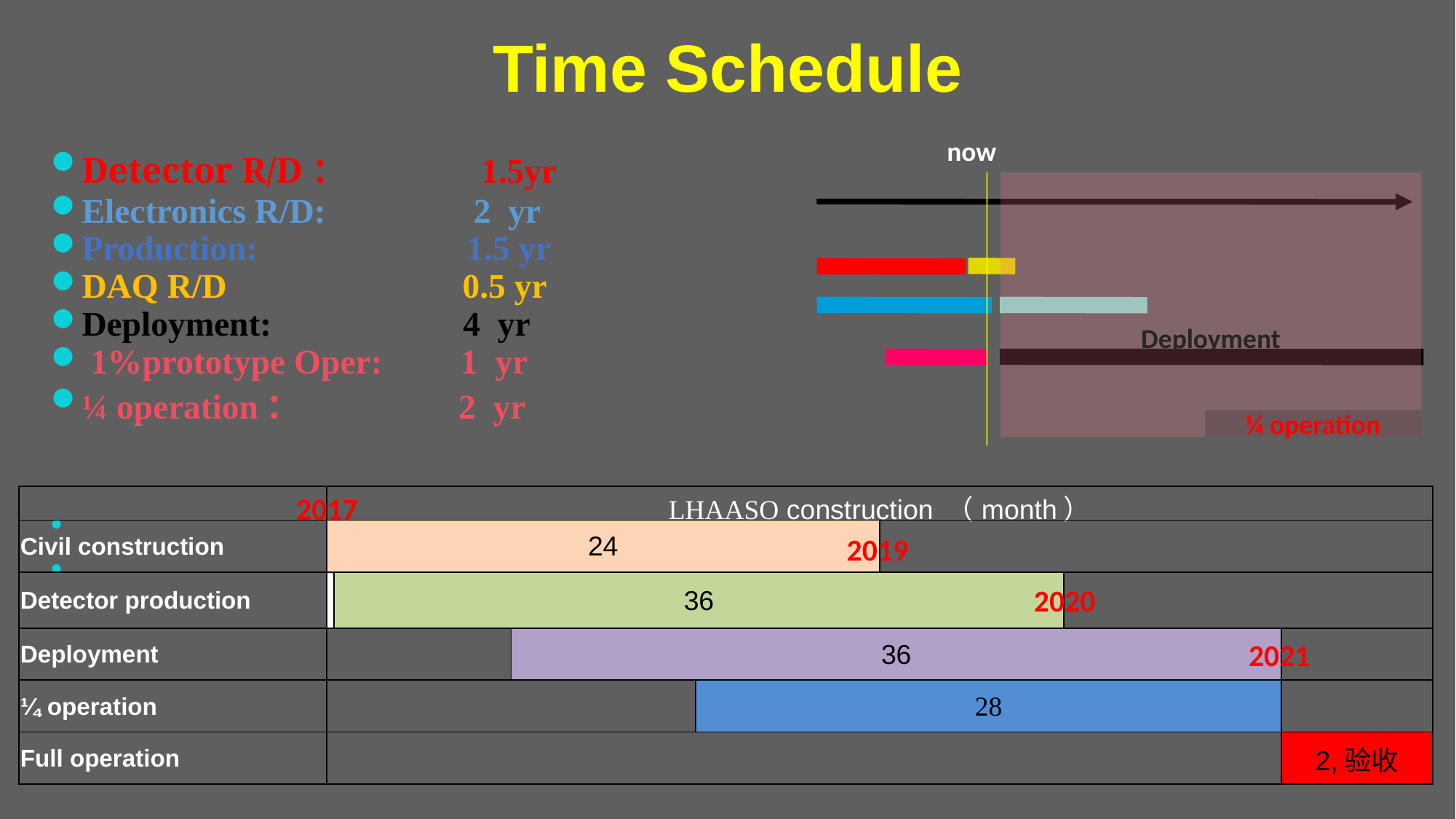

Time Schedule

now

# Detector R/D：                1.5yr
Electronics R/D:                 2  yr
Production:                        1.5 yr
DAQ R/D                           0.5 yr
Deployment:                      4  yr
 1%prototype Oper:         1  yr
¼ operation：                   2  yr

Deployment
¼ operation
2017
|  | LHAASO construction （month） |  |  |  |  |  |  |
| --- | --- | --- | --- | --- | --- | --- | --- |
| Civil construction | 24 |  |  |  |  |  |  |
| Detector production |  | 36 |  |  |  |  |  |
| Deployment |  |  | 36 |  |  |  |  |
| ¼ operation |  |  |  | 28 |  |  |  |
| Full operation |  |  |  |  |  |  | 2,验收 |
2019
2020
2021